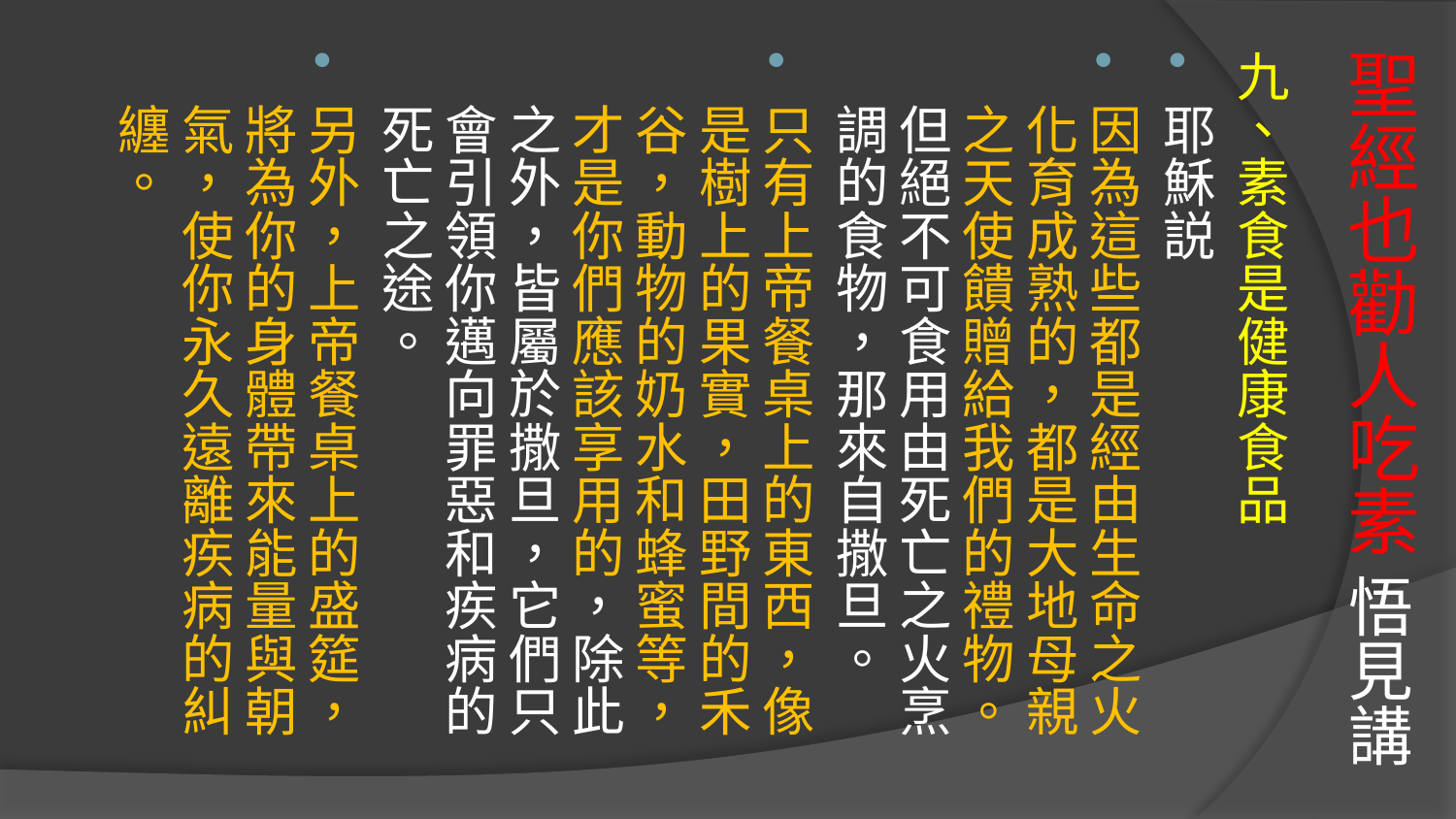

# 聖經也勸人吃素 悟見講
九、素食是健康食品
耶穌説
因為這些都是經由生命之火化育成熟的，都是大地母親之天使饋贈給我們的禮物。但絕不可食用由死亡之火烹調的食物，那來自撒旦。
只有上帝餐桌上的東西，像是樹上的果實，田野間的禾谷，動物的奶水和蜂蜜等，才是你們應該享用的，除此之外，皆屬於撒旦，它們只會引領你邁向罪惡和疾病的死亡之途。
另外，上帝餐桌上的盛筵，將為你的身體帶來能量與朝氣，使你永久遠離疾病的糾纏。